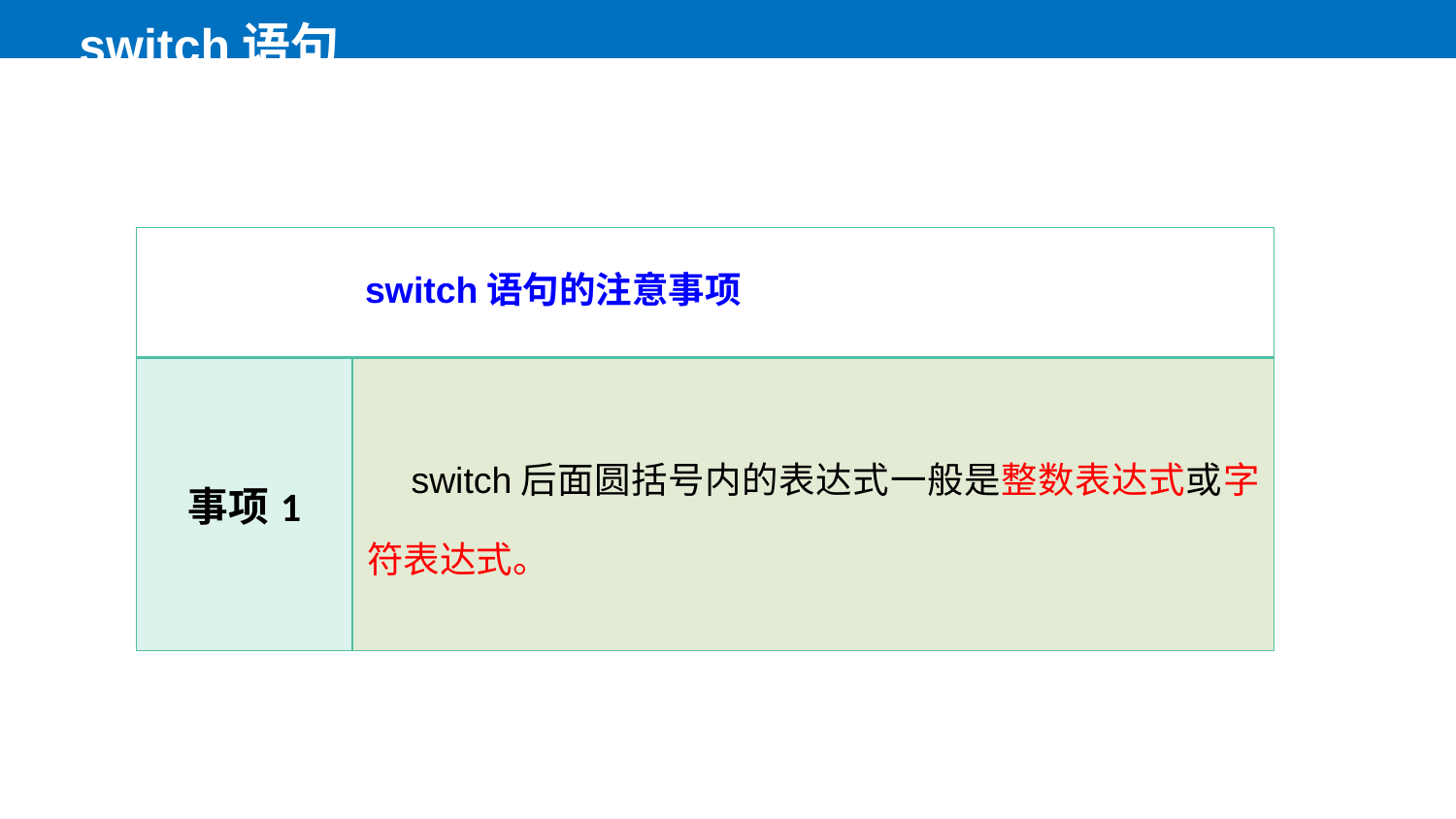

switch语句

| switch语句的注意事项 |  |
| --- | --- |
| 事项1 | switch后面圆括号内的表达式一般是整数表达式或字符表达式。 |